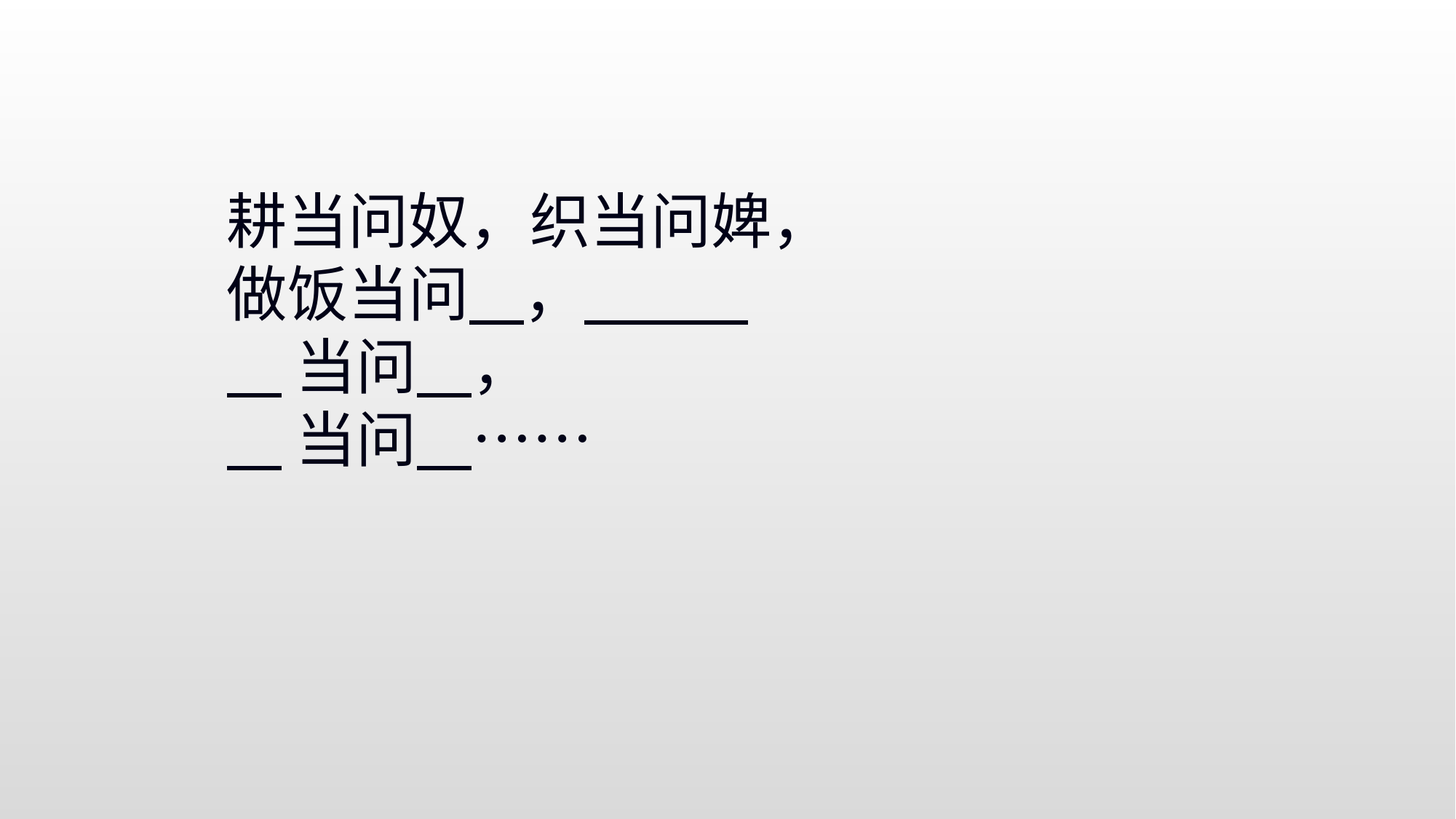

耕当问奴，织当问婢，
做饭当问    ，
    当问    ，
    当问    ……